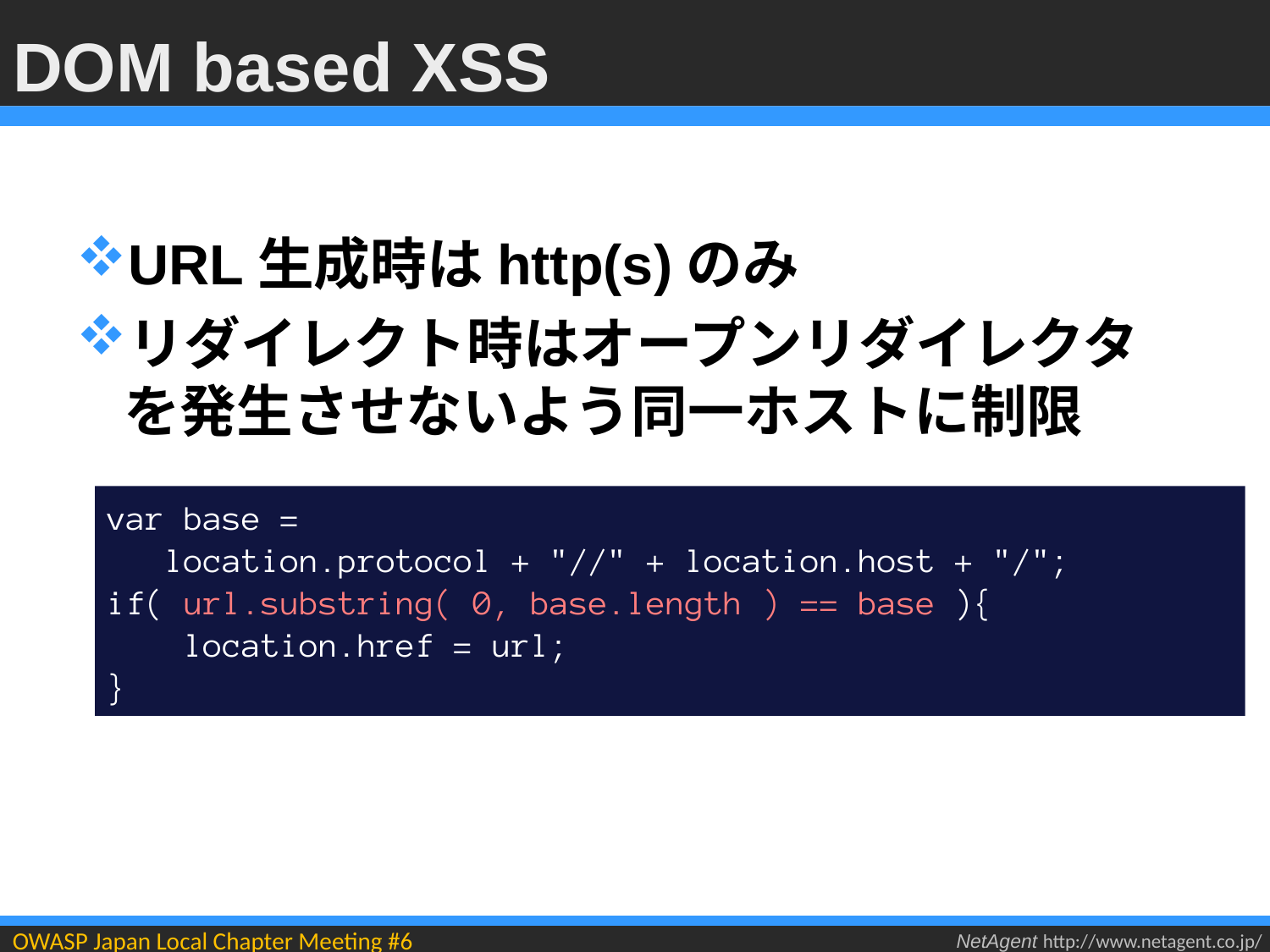

# DOM based XSS
URL生成時はhttp(s)のみ
リダイレクト時はオープンリダイレクタを発生させないよう同一ホストに制限

var base =
   location.protocol + "//" + location.host + "/";
if( url.substring( 0, base.length ) == base ){
    location.href = url;
}